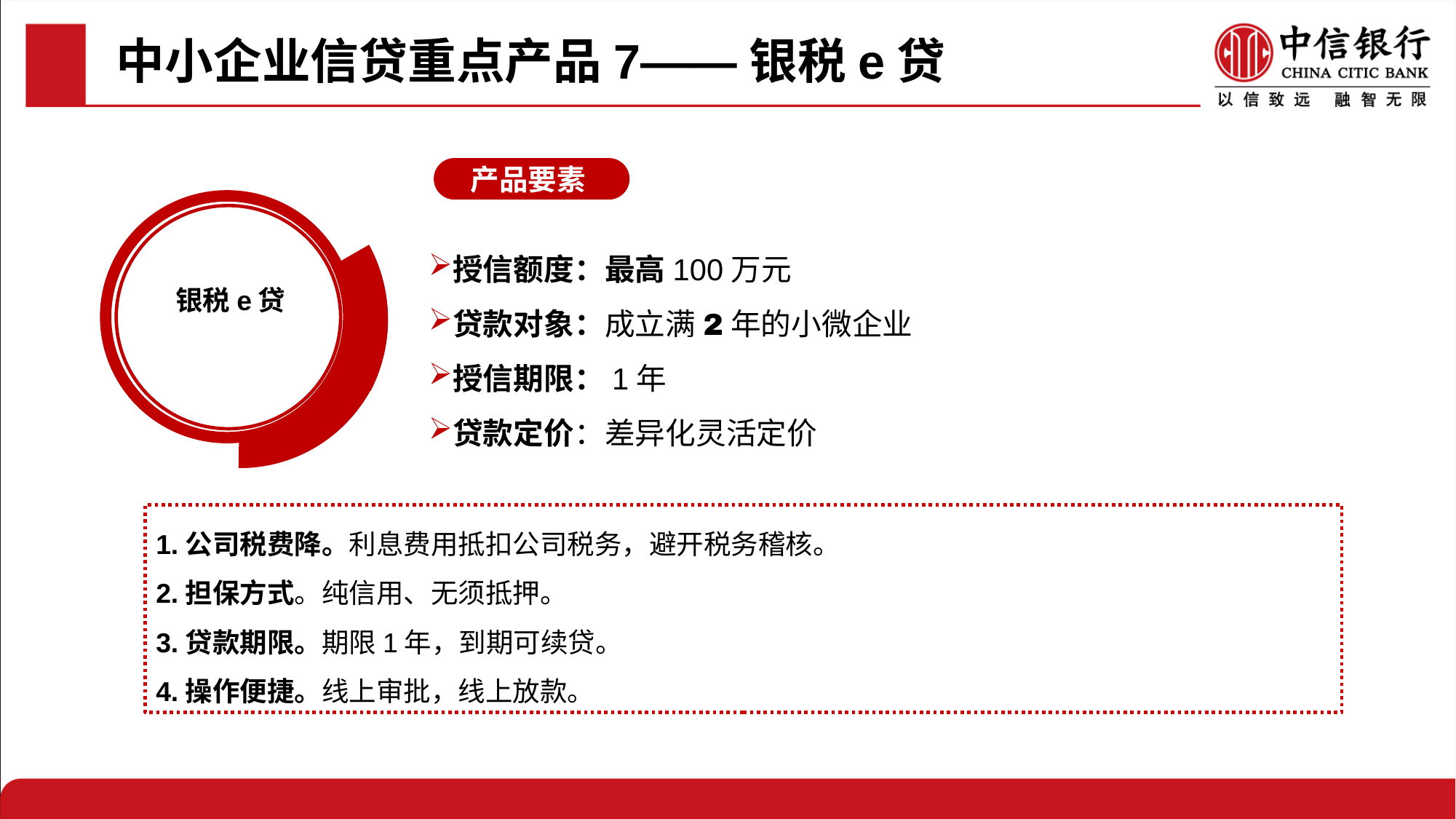

中小企业信贷重点产品7——银税e贷
完善战略客户经营管理体系
产品定义：

产品要素
加强小企业客户专营

银税e贷

授信额度：最高100万元
贷款对象：成立满2年的小微企业
授信期限：1年
贷款定价：差异化灵活定价
1.公司税费降。利息费用抵扣公司税务，避开税务稽核。
2.担保方式。纯信用、无须抵押。
3.贷款期限。期限1年，到期可续贷。
4.操作便捷。线上审批，线上放款。
19